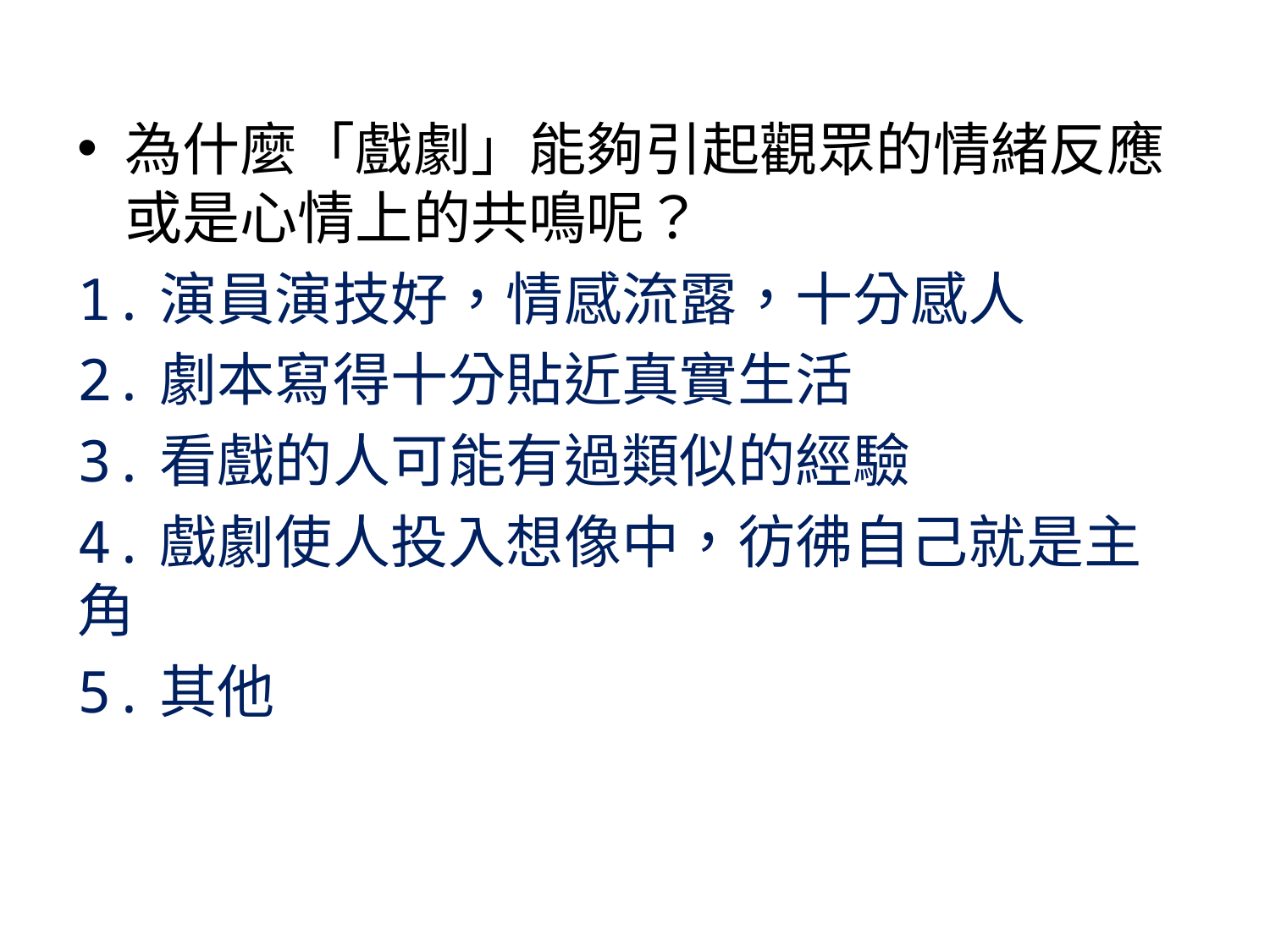

#
為什麼「戲劇」能夠引起觀眾的情緒反應或是心情上的共鳴呢？
1.演員演技好，情感流露，十分感人
2.劇本寫得十分貼近真實生活
3.看戲的人可能有過類似的經驗
4.戲劇使人投入想像中，彷彿自己就是主角
5.其他